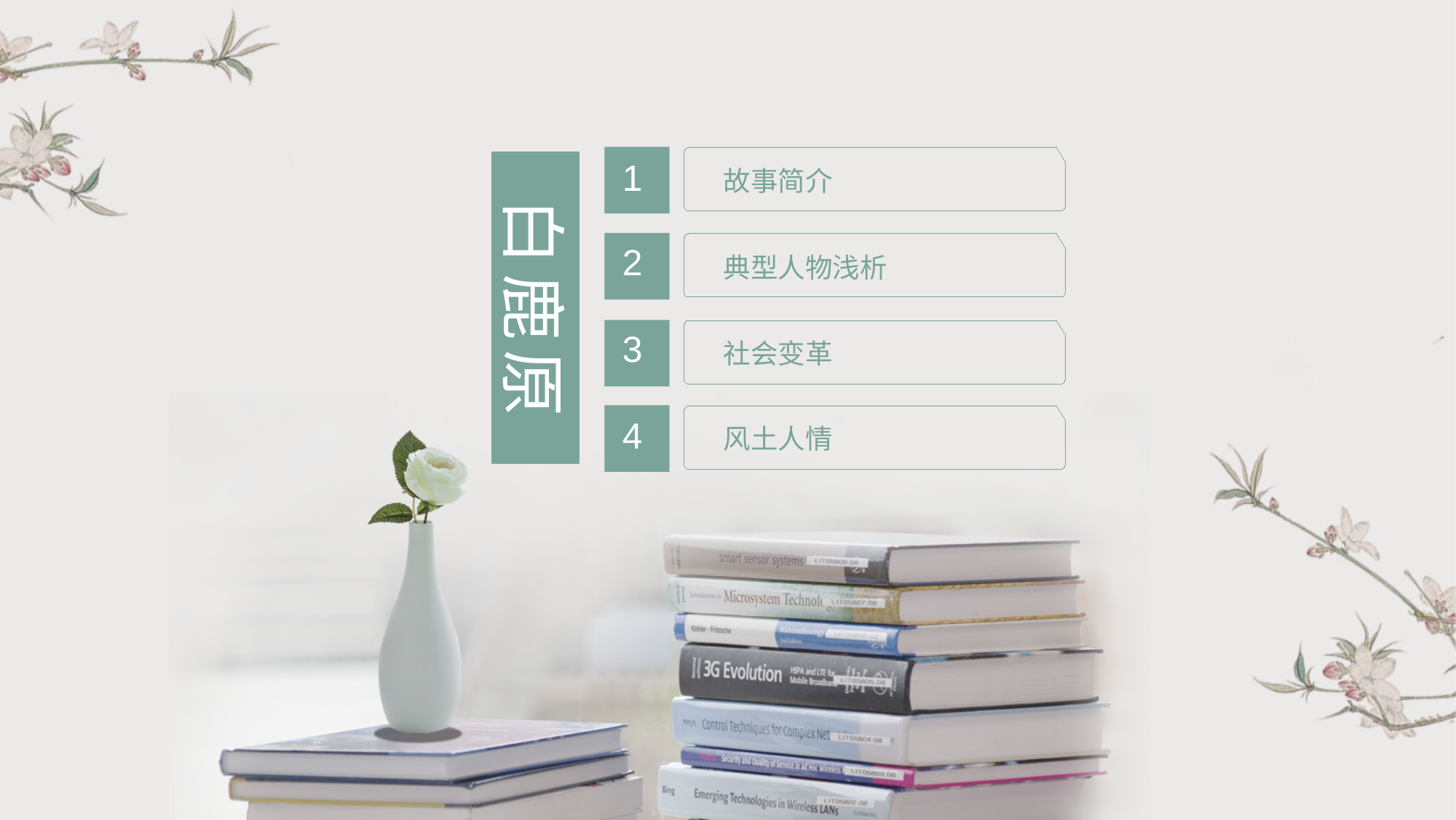

1

白鹿原
故事简介

2

典型人物浅析

3

社会变革

4

风土人情